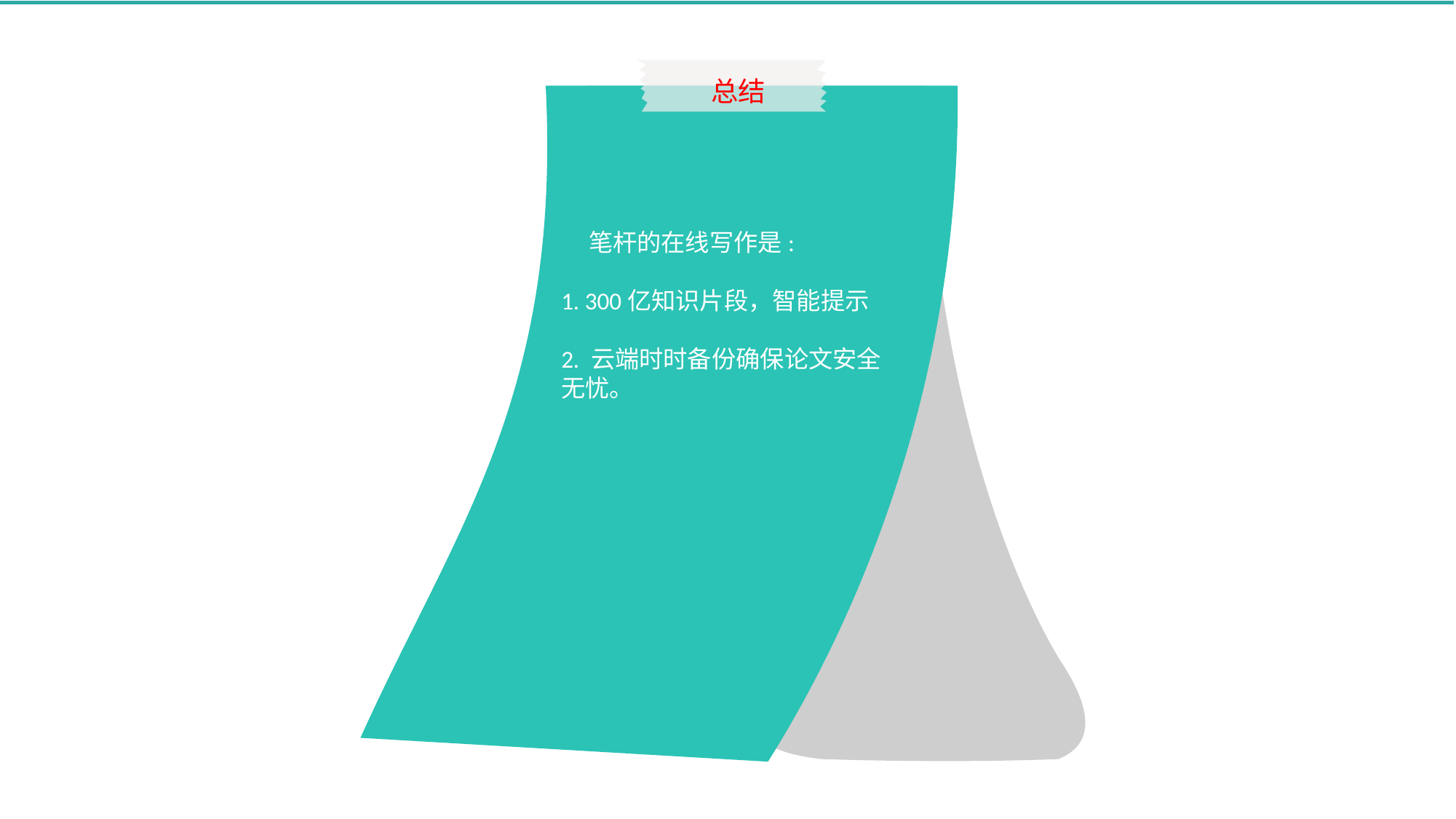

总结

    笔杆的在线写作是:

1. 300亿知识片段，智能提示

2. 云端时时备份确保论文安全无忧。